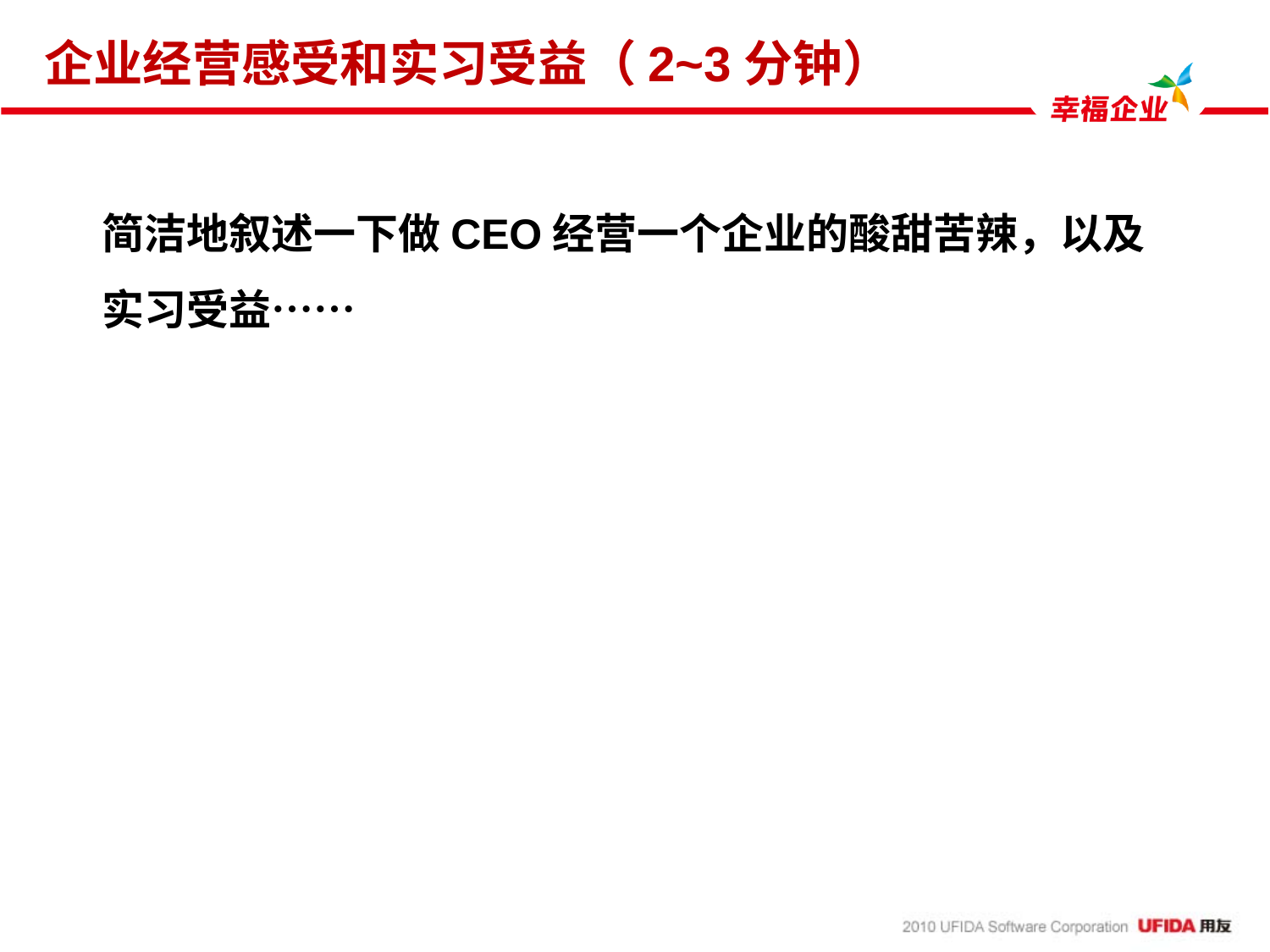

# 企业经营感受和实习受益（2~3分钟）
简洁地叙述一下做CEO经营一个企业的酸甜苦辣，以及实习受益……